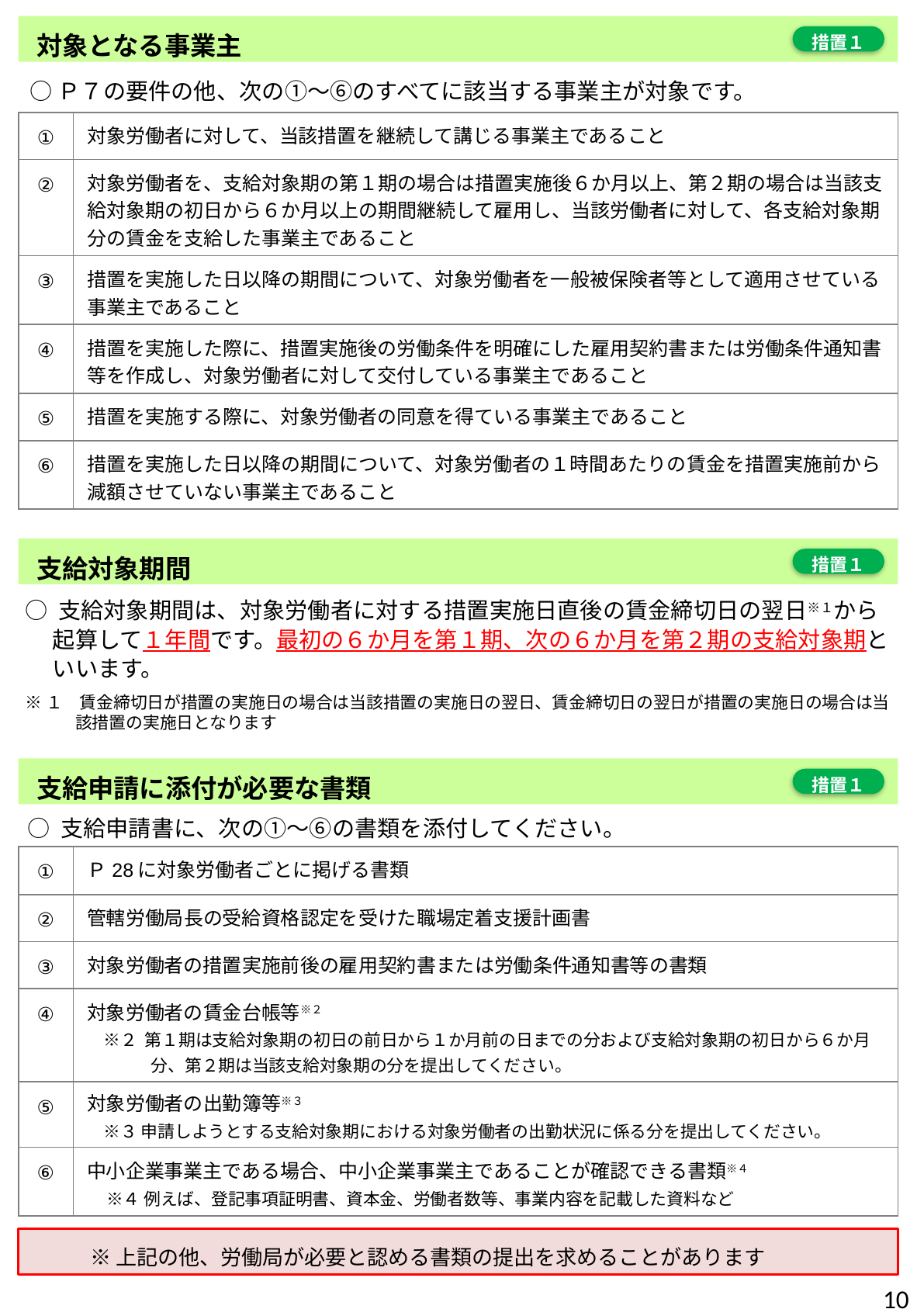

対象となる事業主
措置１
○Ｐ７の要件の他、次の①～⑥のすべてに該当する事業主が対象です。
| ① | 対象労働者に対して、当該措置を継続して講じる事業主であること |
| --- | --- |
| ② | 対象労働者を、支給対象期の第１期の場合は措置実施後６か月以上、第２期の場合は当該支給対象期の初日から６か月以上の期間継続して雇用し、当該労働者に対して、各支給対象期分の賃金を支給した事業主であること |
| ③ | 措置を実施した日以降の期間について、対象労働者を一般被保険者等として適用させている事業主であること |
| ④ | 措置を実施した際に、措置実施後の労働条件を明確にした雇用契約書または労働条件通知書等を作成し、対象労働者に対して交付している事業主であること |
| ⑤ | 措置を実施する際に、対象労働者の同意を得ている事業主であること |
| ⑥ | 措置を実施した日以降の期間について、対象労働者の１時間あたりの賃金を措置実施前から減額させていない事業主であること |
支給対象期間
措置１
○ 支給対象期間は、対象労働者に対する措置実施日直後の賃金締切日の翌日※１から起算して１年間です。最初の６か月を第１期、次の６か月を第２期の支給対象期といいます。
※１　賃金締切日が措置の実施日の場合は当該措置の実施日の翌日、賃金締切日の翌日が措置の実施日の場合は当 該措置の実施日となります

支給申請に添付が必要な書類
措置１
○ 支給申請書に、次の①～⑥の書類を添付してください。
| ① | Ｐ28に対象労働者ごとに掲げる書類 |
| --- | --- |
| ② | 管轄労働局長の受給資格認定を受けた職場定着支援計画書 |
| ③ | 対象労働者の措置実施前後の雇用契約書または労働条件通知書等の書類 |
| ④ | 対象労働者の賃金台帳等※２ 　※２ 第１期は支給対象期の初日の前日から１か月前の日までの分および支給対象期の初日から６か月分、第２期は当該支給対象期の分を提出してください。 |
| ⑤ | 対象労働者の出勤簿等※３ 　※３ 申請しようとする支給対象期における対象労働者の出勤状況に係る分を提出してください。 |
| ⑥ | 中小企業事業主である場合、中小企業事業主であることが確認できる書類※４ 　※４ 例えば、登記事項証明書、資本金、労働者数等、事業内容を記載した資料など |

※上記の他、労働局が必要と認める書類の提出を求めることがあります
10